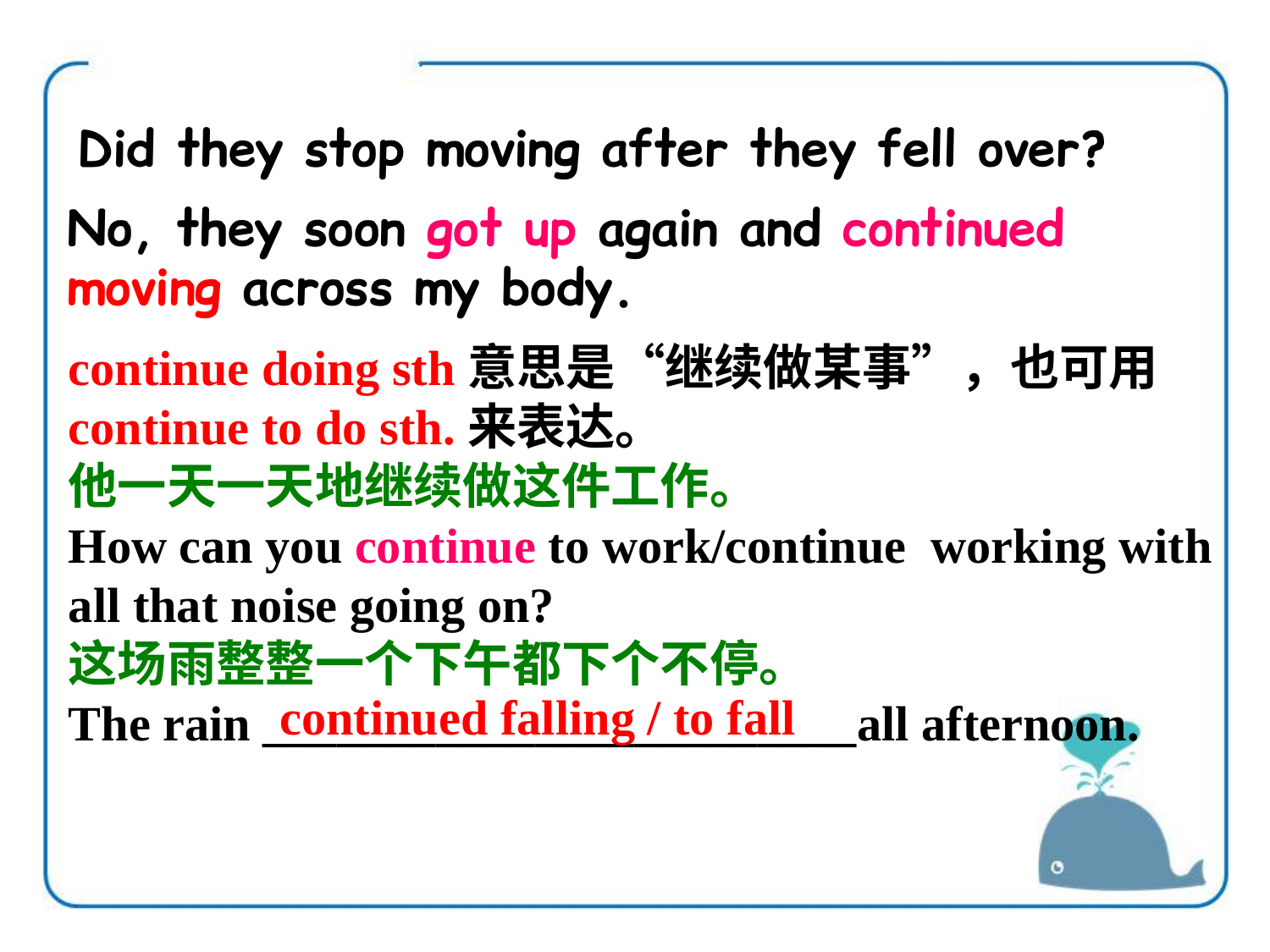

Did they stop moving after they fell over?
No, they soon got up again and continued moving across my body.
continue doing sth意思是“继续做某事”，也可用continue to do sth.来表达。
他一天一天地继续做这件工作。
How can you continue to work/continue  working with all that noise going on?
这场雨整整一个下午都下个不停。
The rain ________________________all afternoon.
continued falling / to fall